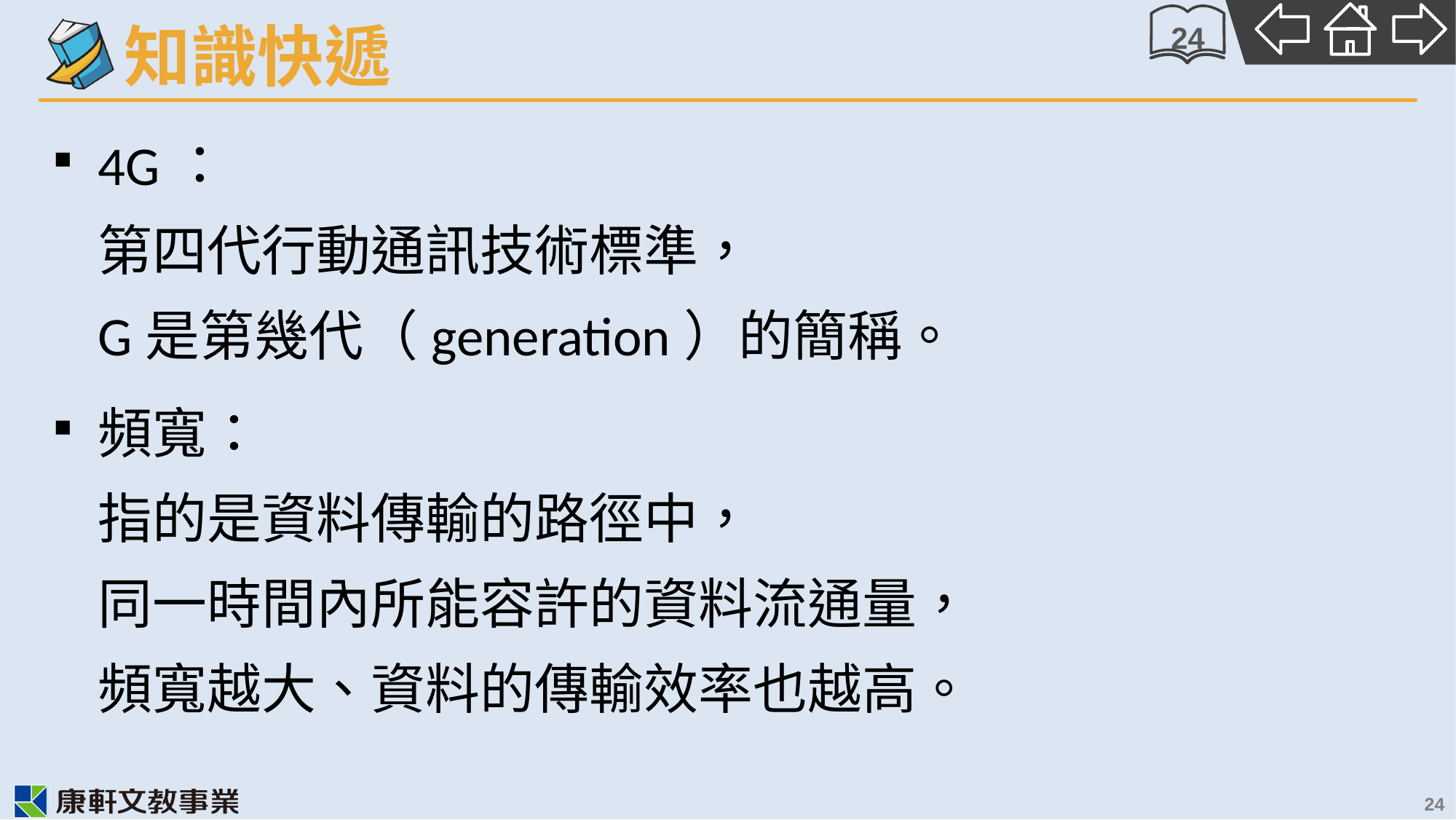

24
4G：
第四代行動通訊技術標準，
G是第幾代（generation）的簡稱。
頻寬：
指的是資料傳輸的路徑中，
同一時間內所能容許的資料流通量，
頻寬越大、資料的傳輸效率也越高。
24